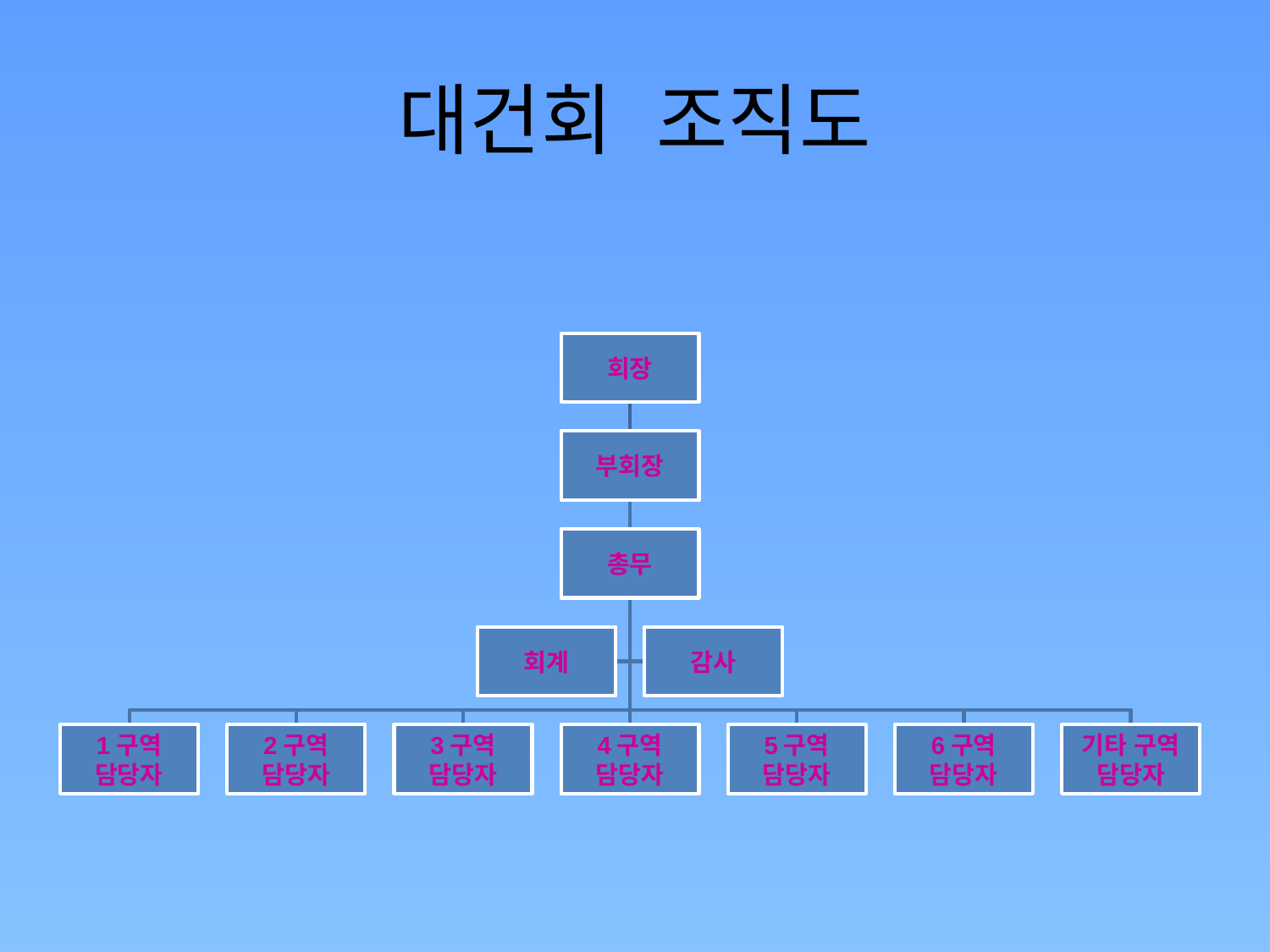

# 대건회  조직도
회장
부회장
총무
1구역
담당자
2구역
담당자
3구역
담당자
4구역
담당자
5구역
담당자
6구역
담당자
기타 구역
담당자
회계
감사